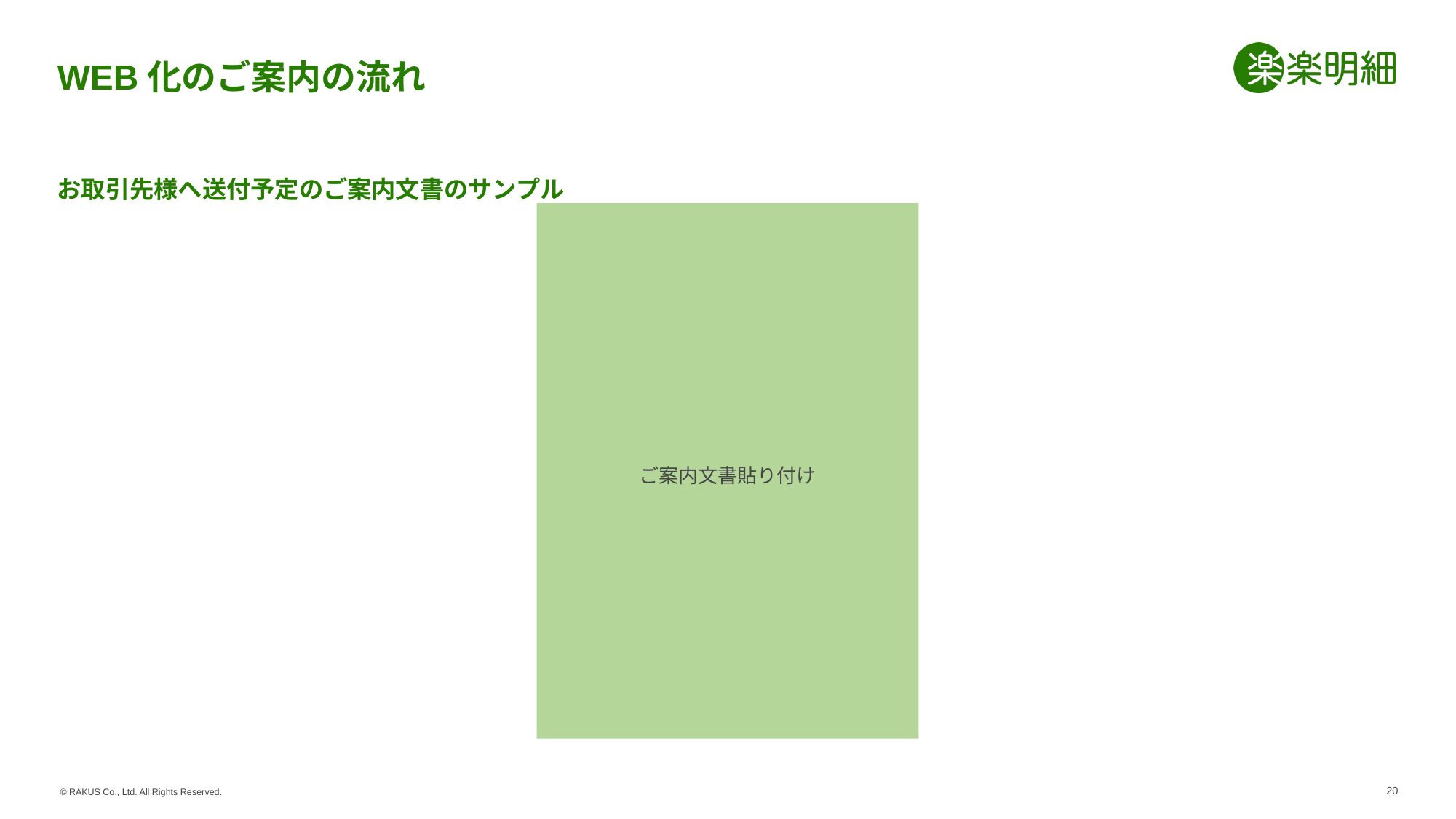

WEB化のご案内の流れ

お取引先様へ送付予定のご案内文書のサンプル
ご案内文書貼り付け
20